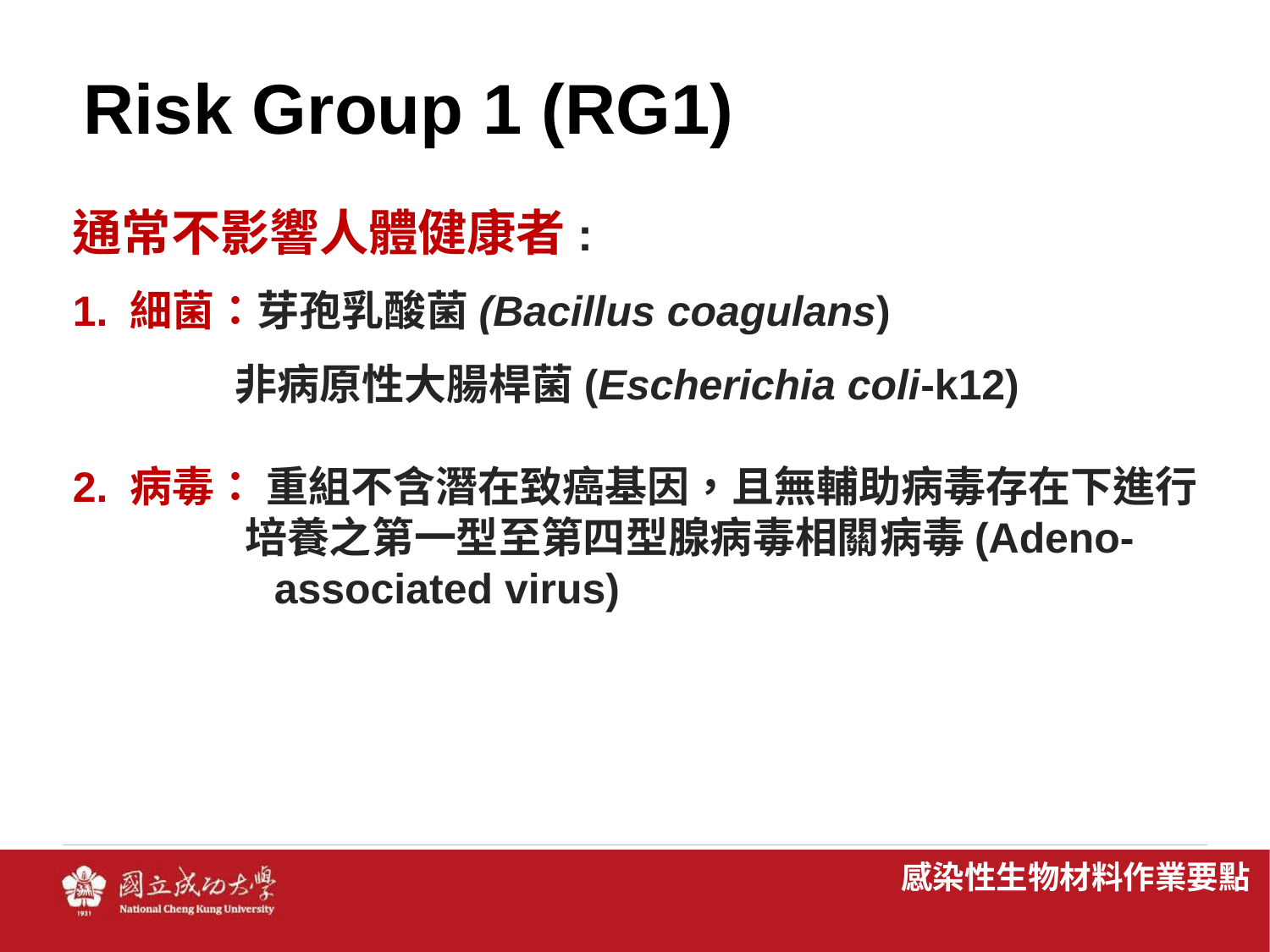

Risk Group 1 (RG1)
通常不影響人體健康者:
1. 細菌：芽孢乳酸菌(Bacillus coagulans)
                非病原性大腸桿菌(Escherichia coli-k12)

2. 病毒： 重組不含潛在致癌基因，且無輔助病毒存在下進行
                 培養之第一型至第四型腺病毒相關病毒(Adeno-
                 associated virus)

感染性生物材料作業要點